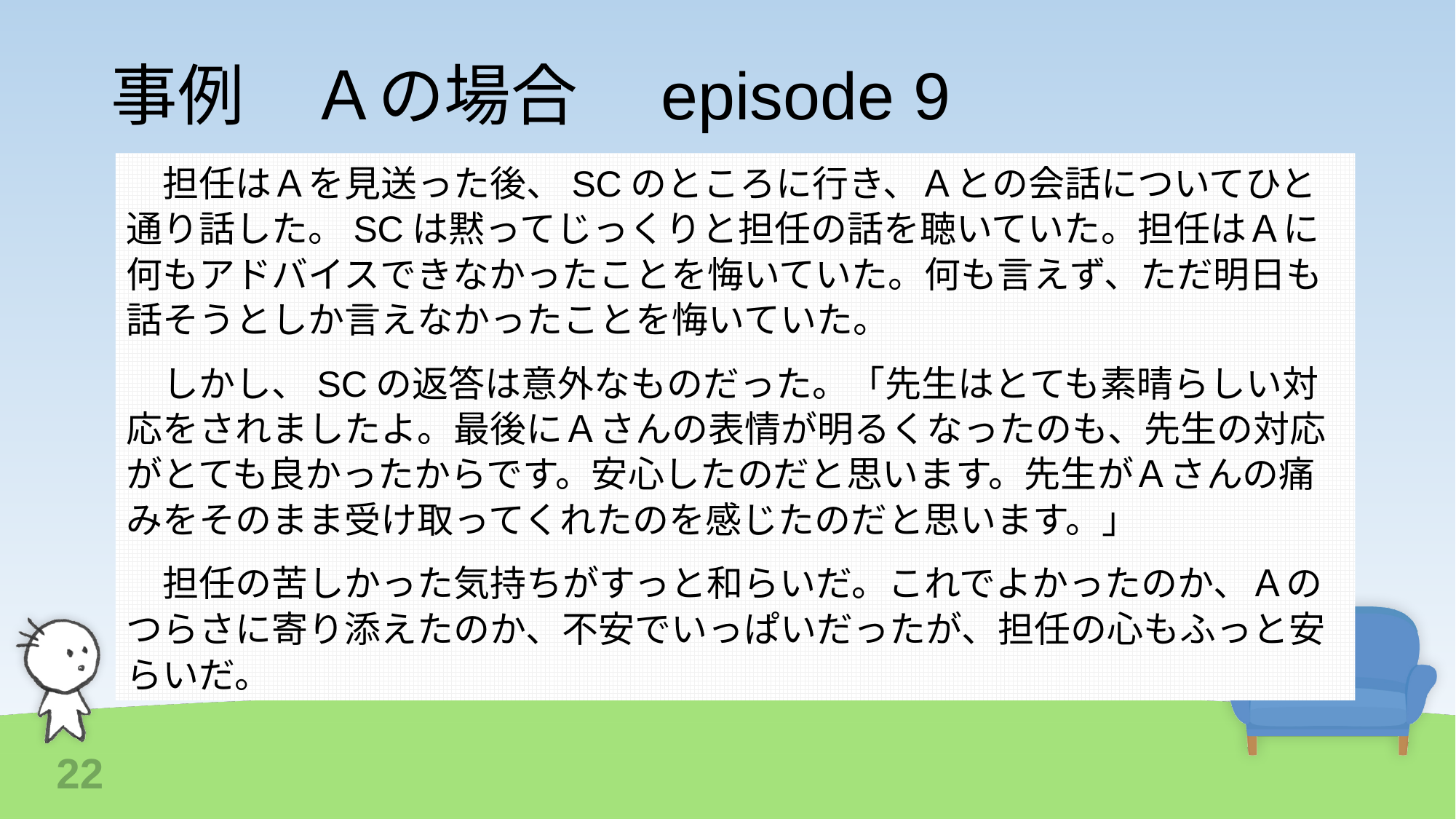

# 事例　Ａの場合　episode 9
　担任はＡを見送った後、SCのところに行き、Ａとの会話についてひと通り話した。SCは黙ってじっくりと担任の話を聴いていた。担任はＡに何もアドバイスできなかったことを悔いていた。何も言えず、ただ明日も話そうとしか言えなかったことを悔いていた。
　しかし、SCの返答は意外なものだった。「先生はとても素晴らしい対応をされましたよ。最後にＡさんの表情が明るくなったのも、先生の対応がとても良かったからです。安心したのだと思います。先生がＡさんの痛みをそのまま受け取ってくれたのを感じたのだと思います。」
　担任の苦しかった気持ちがすっと和らいだ。これでよかったのか、Ａのつらさに寄り添えたのか、不安でいっぱいだったが、担任の心もふっと安らいだ。
22